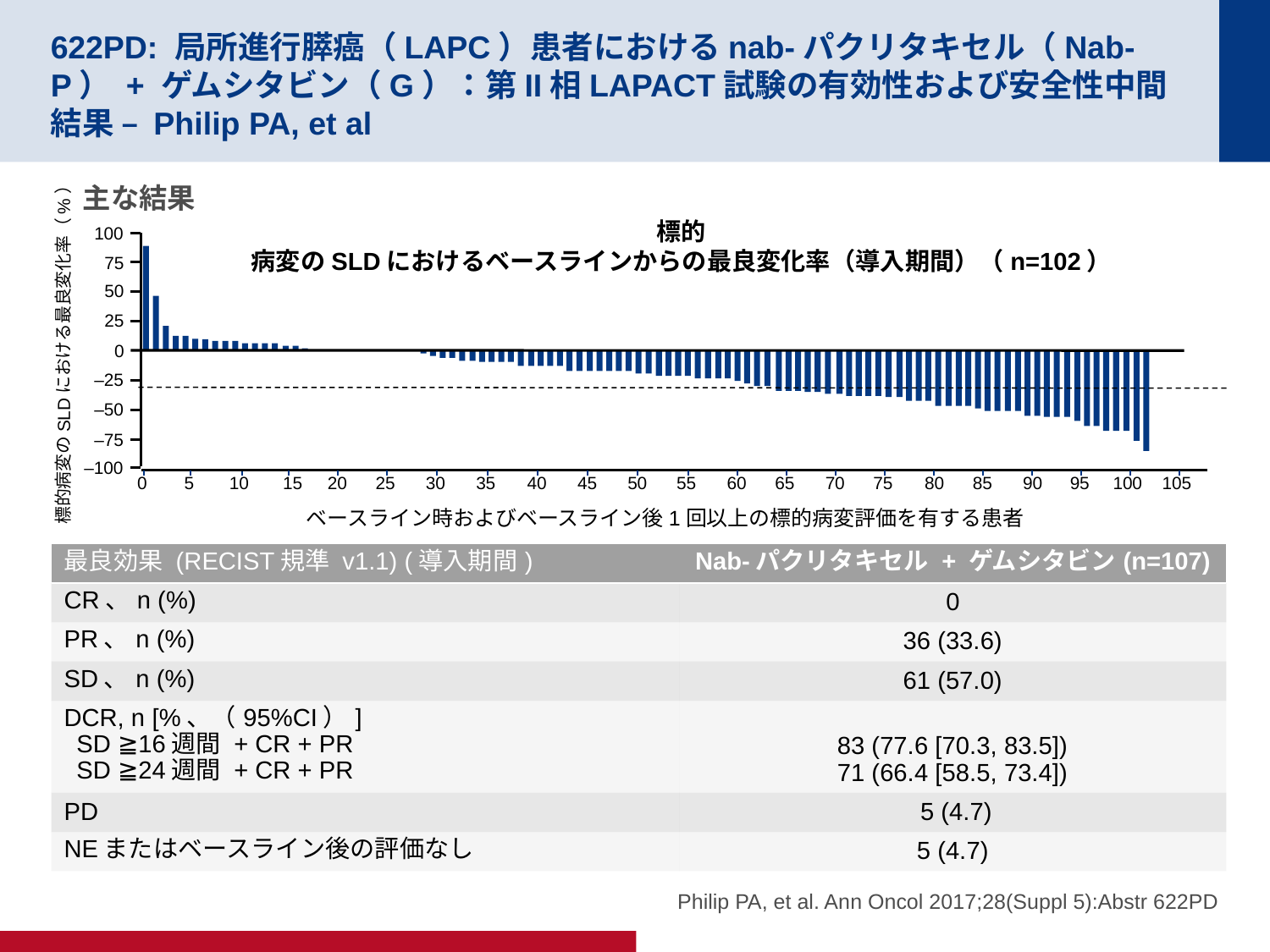

# 622PD: 局所進行膵癌（LAPC）患者におけるnab-パクリタキセル（Nab-P） + ゲムシタビン（G）：第II相LAPACT試験の有効性および安全性中間結果 – Philip PA, et al
    主な結果
100
75
50
25
0
標的病変のSLDにおける最良変化率（%）
–25
–50
–75
–100
標的
病変のSLDにおけるベースラインからの最良変化率（導入期間）（n=102）

0
5
10
15
20
25
30
35
40
45
50
55
60
65
70
75
80
85
90
95
100
105
ベースライン時およびベースライン後1回以上の標的病変評価を有する患者
| 最良効果 (RECIST規準 v1.1) (導入期間) | Nab-パクリタキセル + ゲムシタビン(n=107) |
| --- | --- |
| CR、n (%) | 0 |
| PR、n (%) | 36 (33.6) |
| SD、n (%) | 61 (57.0) |
| DCR, n [%、（95%CI）] SD ≧16週間 + CR + PR SD ≧24週間 + CR + PR | 83 (77.6 [70.3, 83.5]) 71 (66.4 [58.5, 73.4]) |
| PD | 5 (4.7) |
| NEまたはベースライン後の評価なし | 5 (4.7) |
Philip PA, et al. Ann Oncol 2017;28(Suppl 5):Abstr 622PD